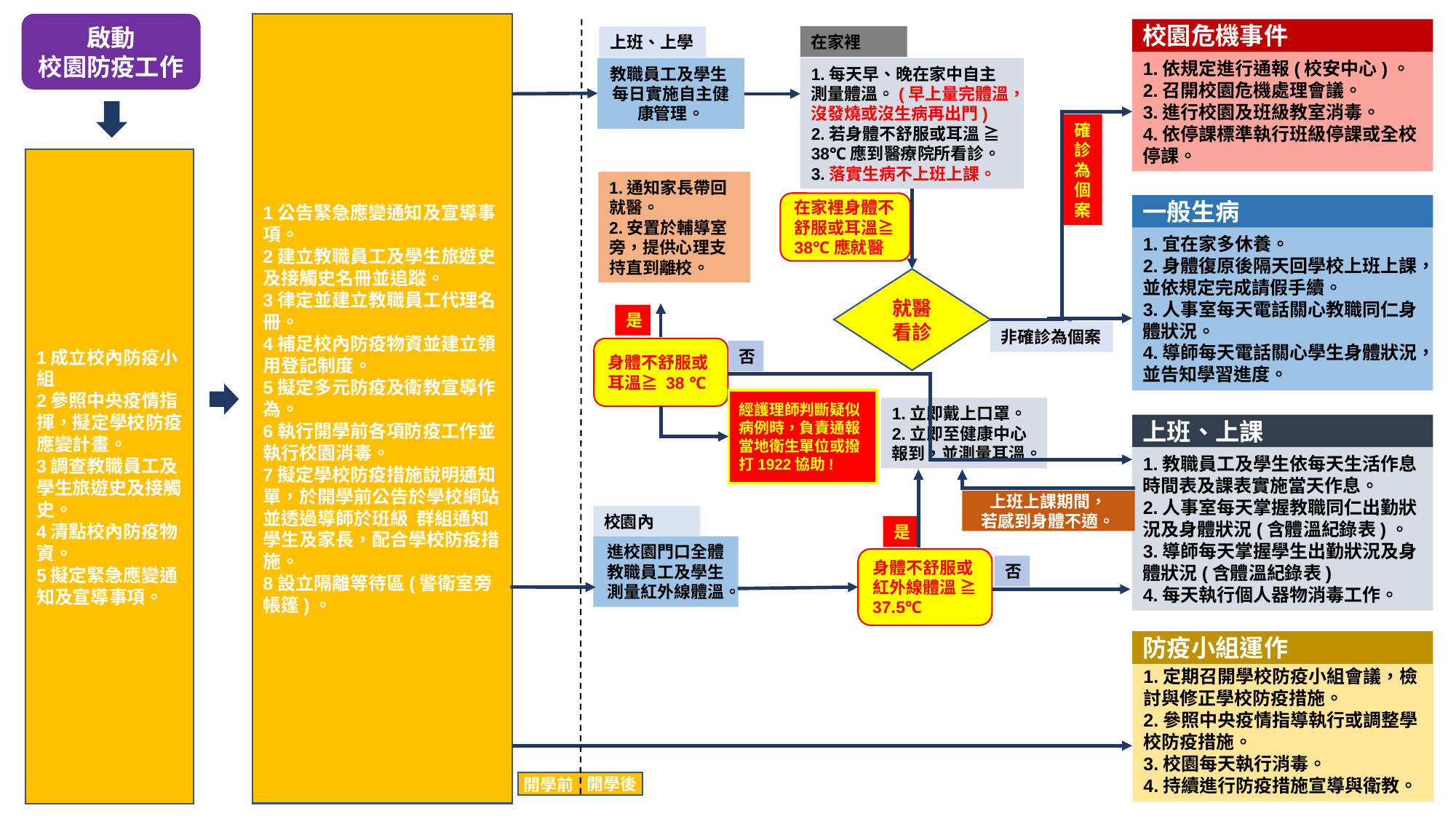

啟動
校園防疫工作
1公告緊急應變通知及宣導事項。
2建立教職員工及學生旅遊史及接觸史名冊並追蹤。
3律定並建立教職員工代理名冊。
4補足校內防疫物資並建立領用登記制度。
5擬定多元防疫及衛教宣導作為。
6執行開學前各項防疫工作並執行校園消毒。
7擬定學校防疫措施說明通知單，於開學前公告於學校網站並透過導師於班級  群組通知學生及家長，配合學校防疫措施。
8設立隔離等待區(警衛室旁帳篷)。
校園危機事件
在家裡
上班、上學
1.依規定進行通報(校安中心)。
2.召開校園危機處理會議。
3.進行校園及班級教室消毒。
4.依停課標準執行班級停課或全校停課。
教職員工及學生
每日實施自主健康管理。
1.每天早、晚在家中自主測量體溫。(早上量完體溫，沒發燒或沒生病再出門)
2.若身體不舒服或耳溫 ≧ 38℃應到醫療院所看診。
3.落實生病不上班上課。

確
診
為
個
案
1成立校內防疫小組
2參照中央疫情指揮，擬定學校防疫應變計畫。
3調查教職員工及學生旅遊史及接觸史。
4清點校內防疫物資。
5擬定緊急應變通知及宣導事項。
1.通知家長帶回就醫。
2.安置於輔導室旁，提供心理支持直到離校。
在家裡身體不舒服或耳溫≧ 38℃應就醫
一般生病
1.宜在家多休養。
2.身體復原後隔天回學校上班上課，並依規定完成請假手續。
3.人事室每天電話關心教職同仁身體狀況。
4.導師每天電話關心學生身體狀況，並告知學習進度。
就醫看診
是
非確診為個案
身體不舒服或耳溫≧ 38 ℃
否

經護理師判斷疑似病例時，負責通報當地衛生單位或撥打1922協助!
1.立即戴上口罩。
2.立即至健康中心報到，並測量耳溫。
上班、上課
1.教職員工及學生依每天生活作息時間表及課表實施當天作息。
2.人事室每天掌握教職同仁出勤狀況及身體狀況(含體溫紀錄表)。
3.導師每天掌握學生出勤狀況及身體狀況(含體溫紀錄表)
4.每天執行個人器物消毒工作。
上班上課期間，
若感到身體不適。
校園內
是
進校園門口全體教職員工及學生測量紅外線體溫。
身體不舒服或紅外線體溫 ≧ 37.5℃
否
防疫小組運作
1.定期召開學校防疫小組會議，檢討與修正學校防疫措施。
2.參照中央疫情指導執行或調整學校防疫措施。
3.校園每天執行消毒。
4.持續進行防疫措施宣導與衛教。
開學後
開學前